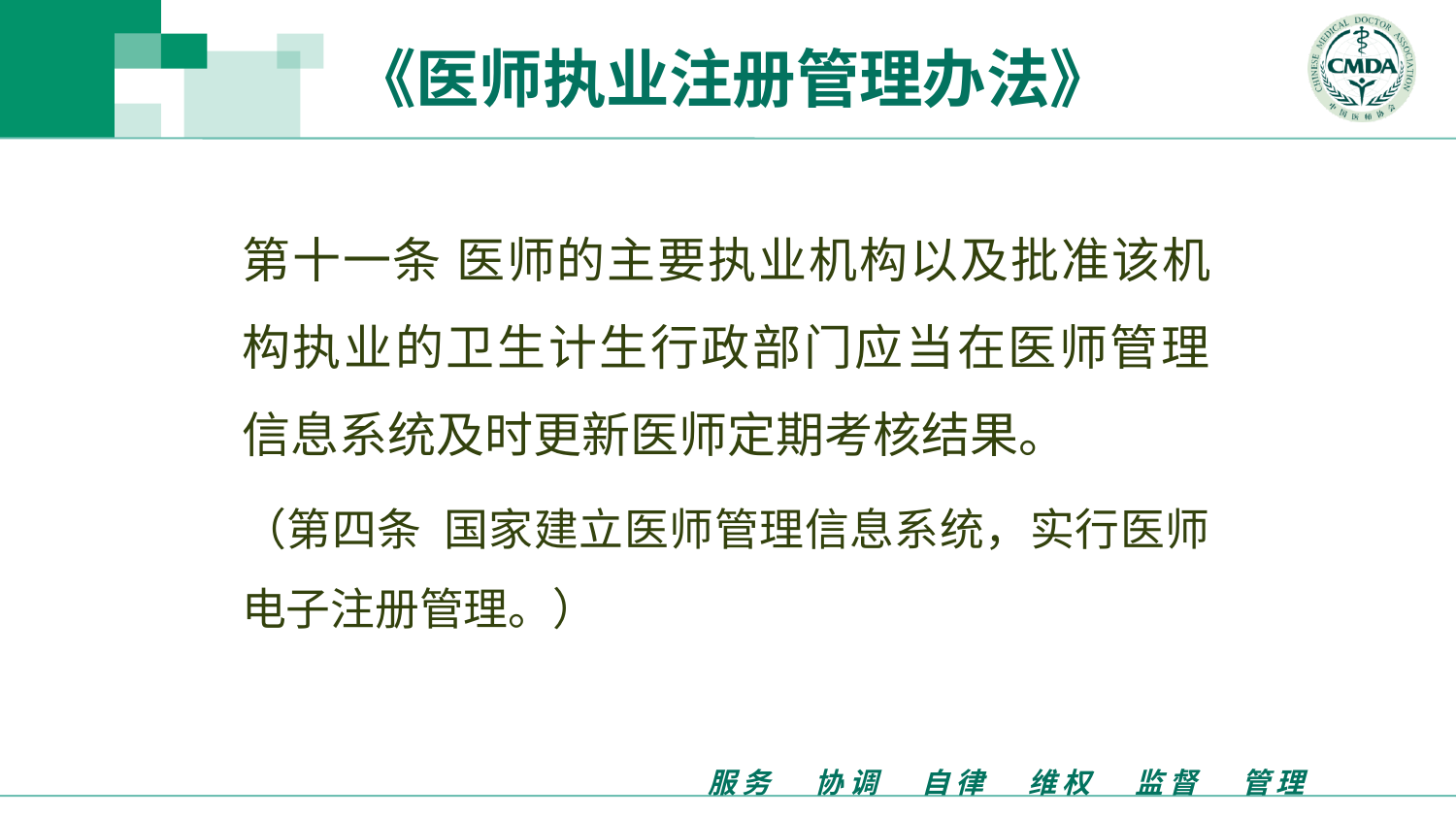

《医师执业注册管理办法》
第十一条 医师的主要执业机构以及批准该机构执业的卫生计生行政部门应当在医师管理信息系统及时更新医师定期考核结果。
（第四条  国家建立医师管理信息系统，实行医师电子注册管理。）